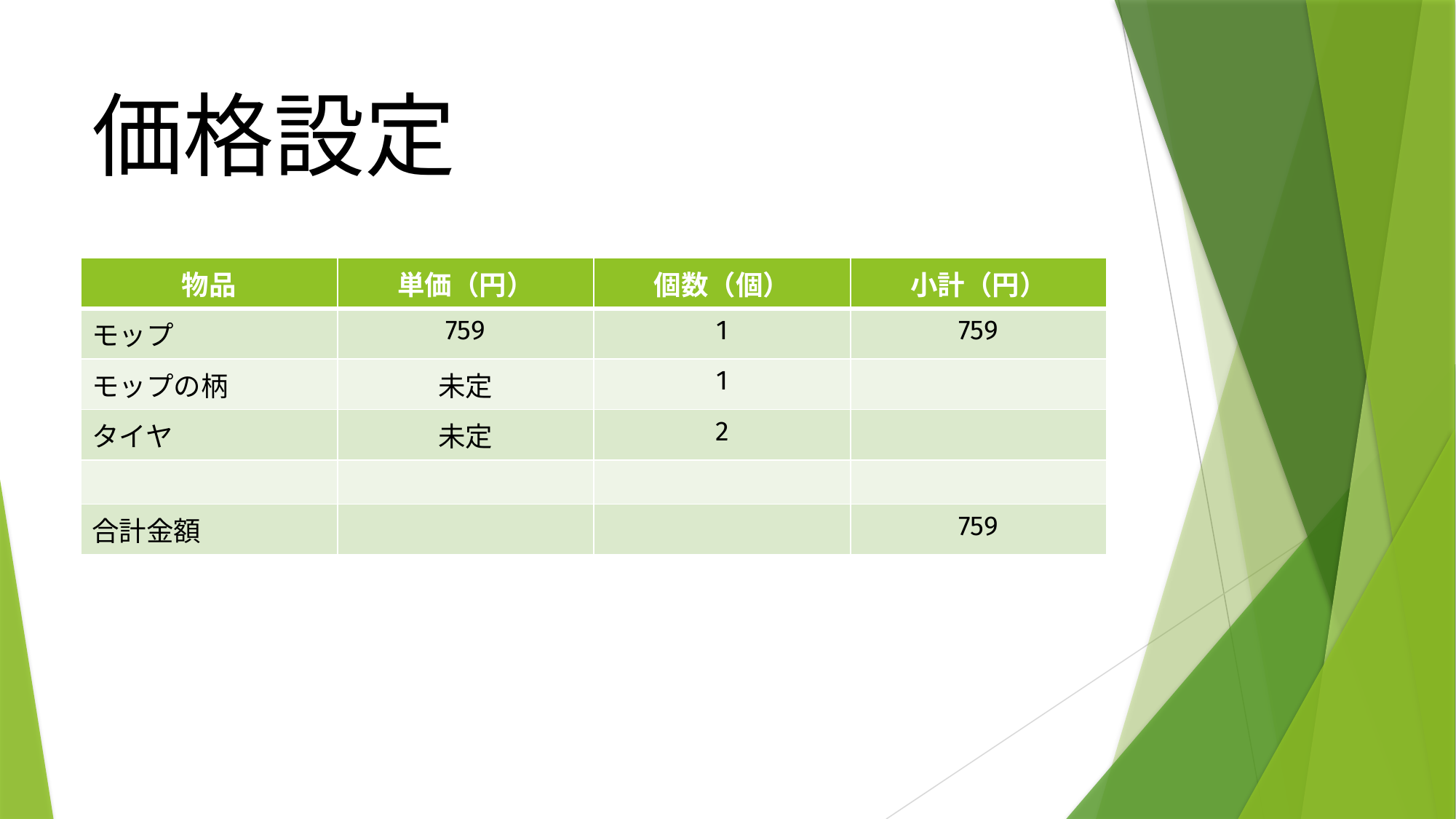

# 価格設定
| 物品 | 単価（円） | 個数（個） | 小計（円） |
| --- | --- | --- | --- |
| モップ | 759 | 1 | 759 |
| モップの柄 | 未定 | 1 |  |
| タイヤ | 未定 | 2 |  |
|  |  |  |  |
| 合計金額 |  |  | 759 |